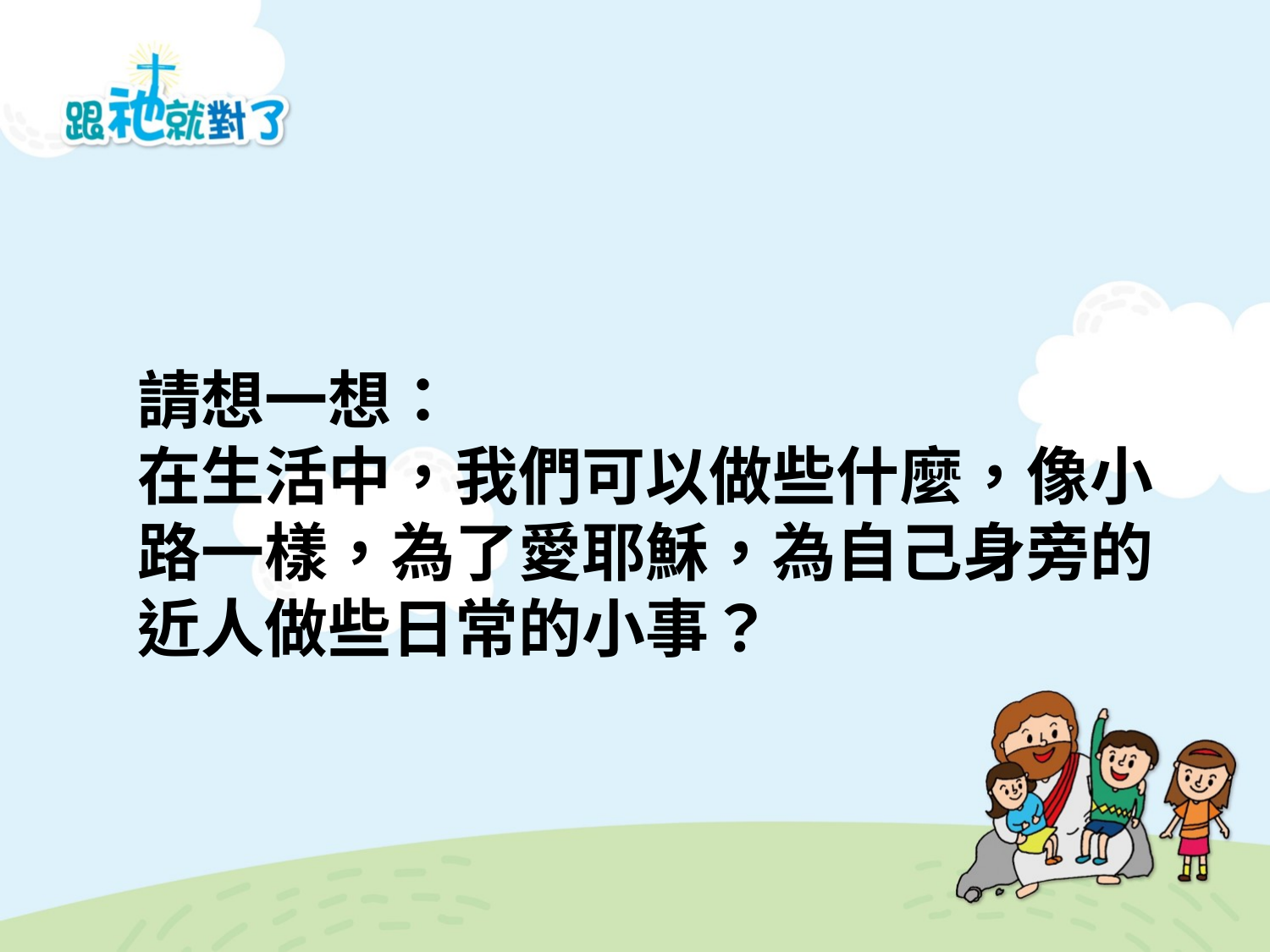

請想一想：
在生活中，我們可以做些什麼，像小路一樣，為了愛耶穌，為自己身旁的近人做些日常的小事？